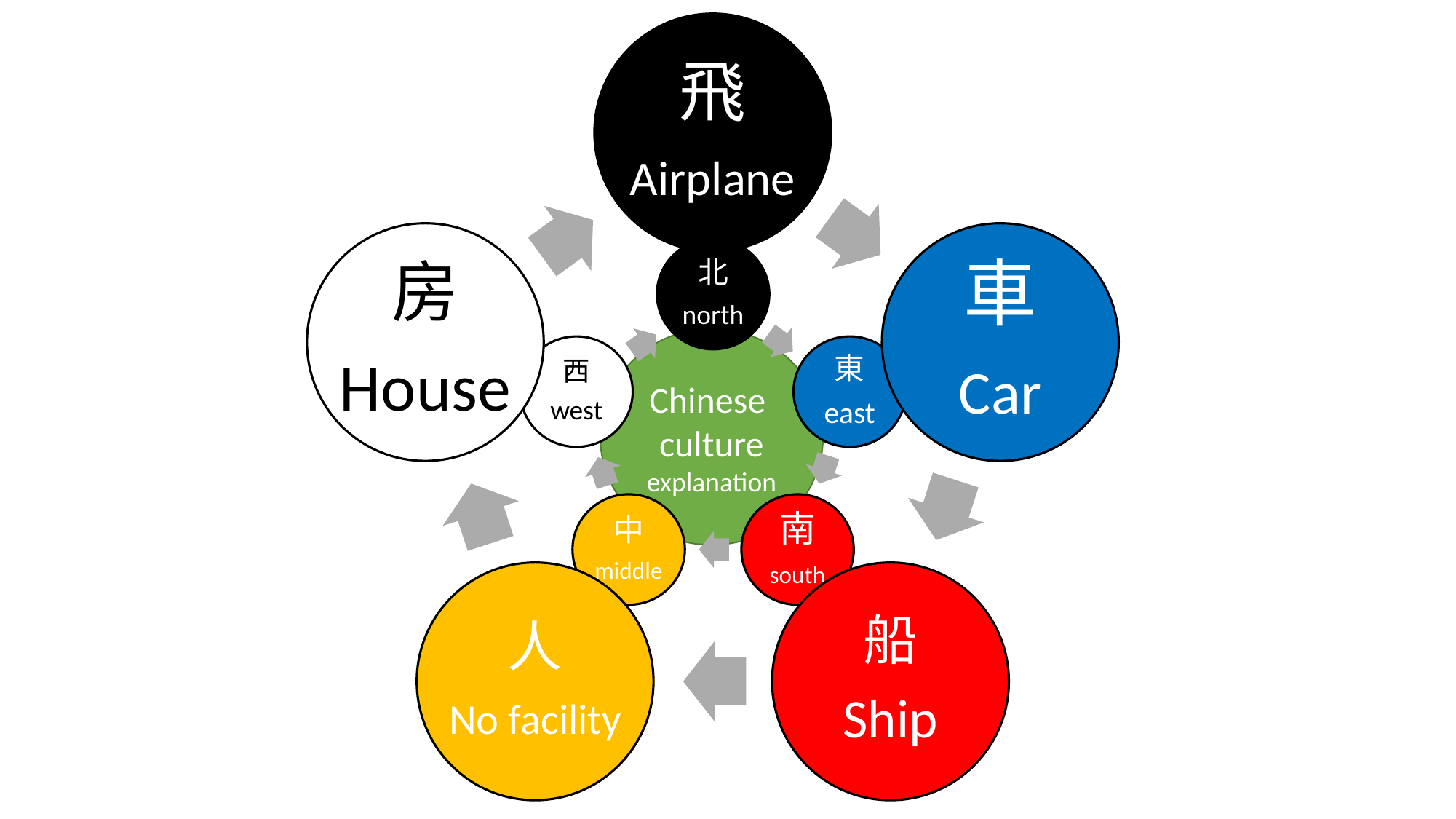

飛
Airplane

房
House
車
Car

人
No facility
船
Ship

北
north

西
west
東
east

中
middle
南
south

Chinese
culture
explanation